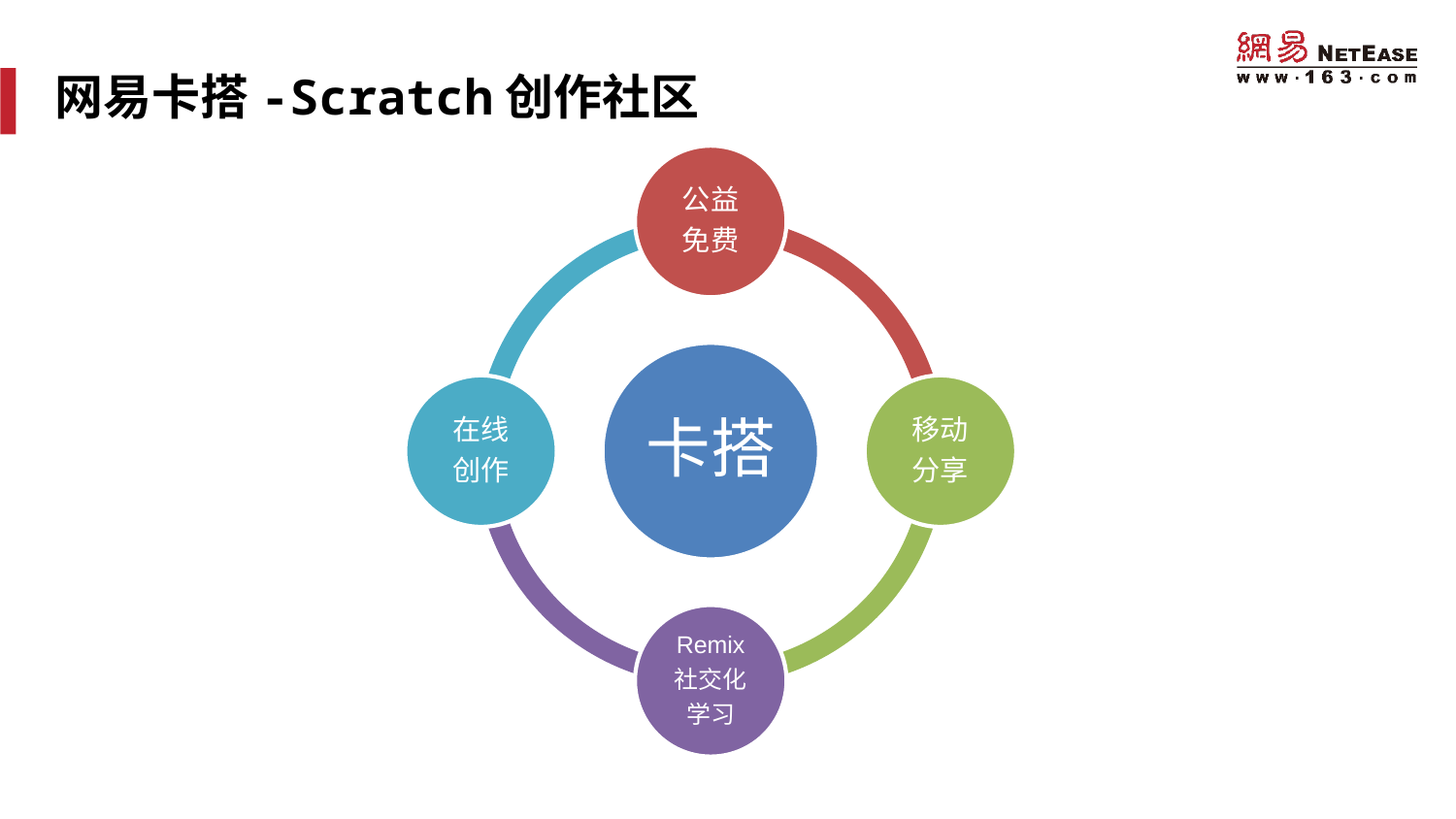

# 网易卡搭-Scratch创作社区
卡搭
公益
免费
移动
分享
Remix
社交化
学习
在线
创作